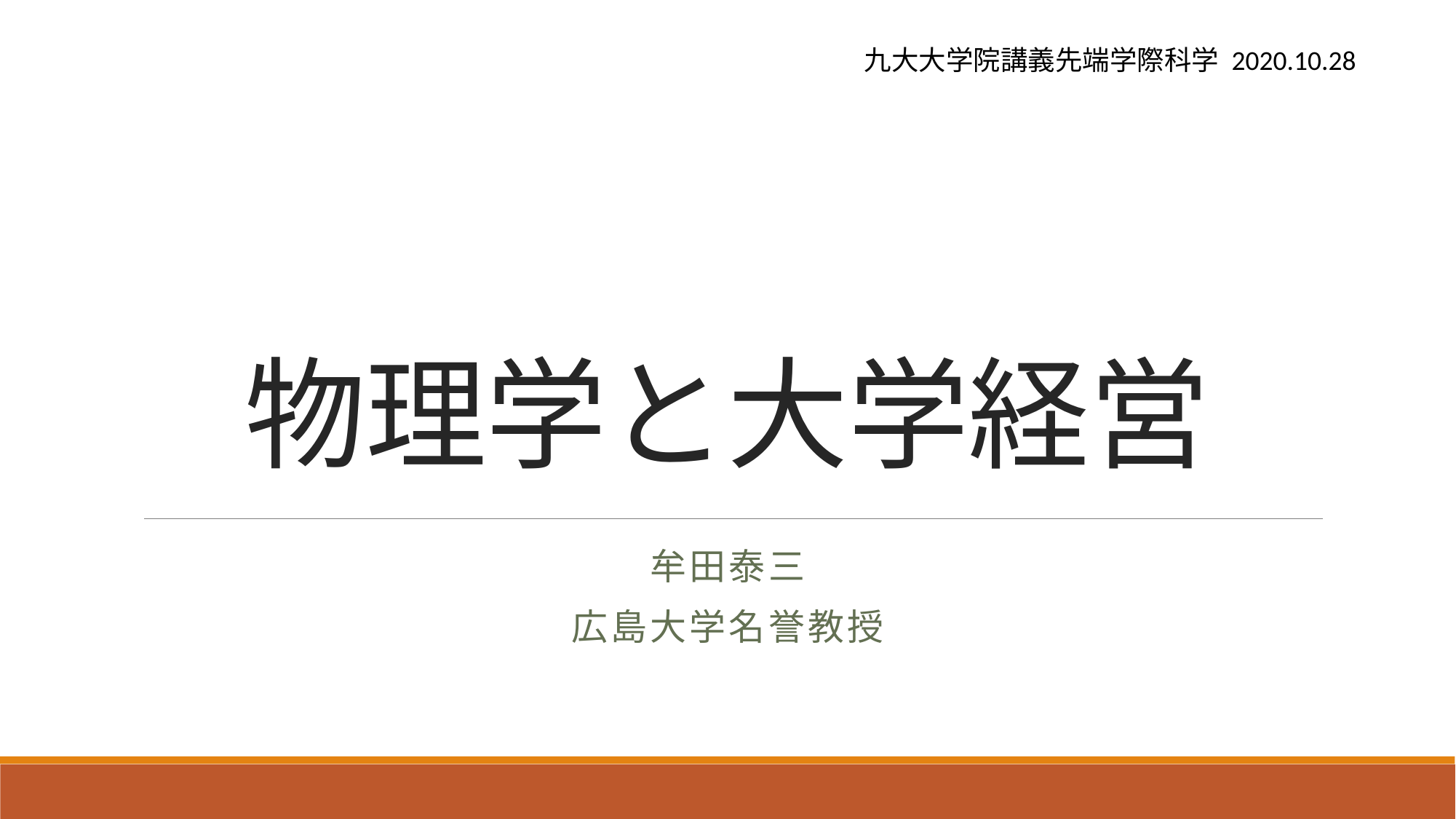

九大大学院講義先端学際科学 2020.10.28
# 物理学と大学経営
牟田泰三
広島大学名誉教授